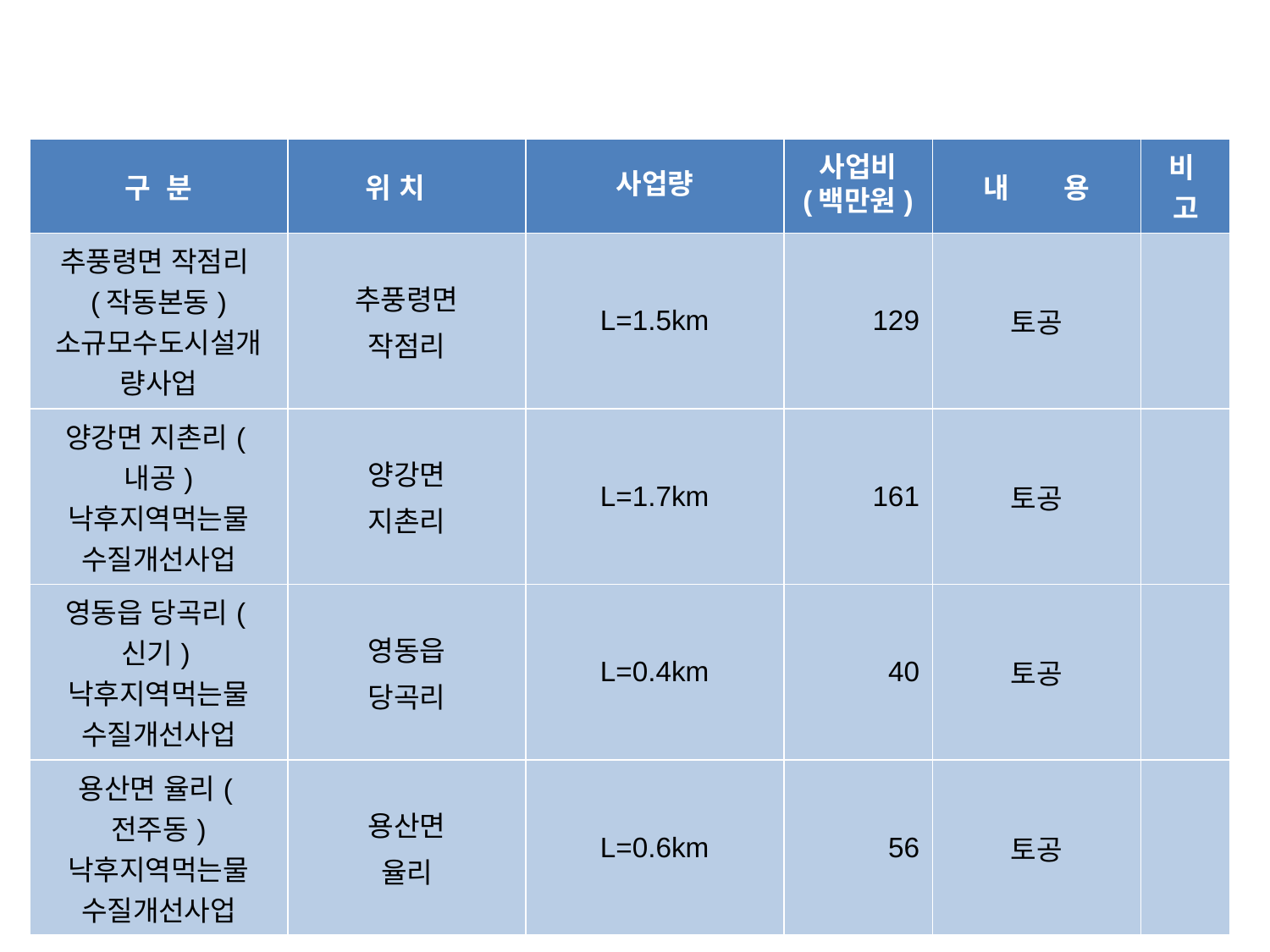

| 구 분 | 위 치 | 사업량 | 사업비 (백만원) | 내 용 | 비 고 |
| --- | --- | --- | --- | --- | --- |
| 추풍령면 작점리(작동본동) 소규모수도시설개량사업 | 추풍령면 작점리 | L=1.5km | 129 | 토공 |  |
| 양강면 지촌리(내공) 낙후지역먹는물 수질개선사업 | 양강면 지촌리 | L=1.7km | 161 | 토공 |  |
| 영동읍 당곡리(신기)낙후지역먹는물 수질개선사업 | 영동읍 당곡리 | L=0.4km | 40 | 토공 |  |
| 용산면 율리(전주동) 낙후지역먹는물 수질개선사업 | 용산면 율리 | L=0.6km | 56 | 토공 |  |